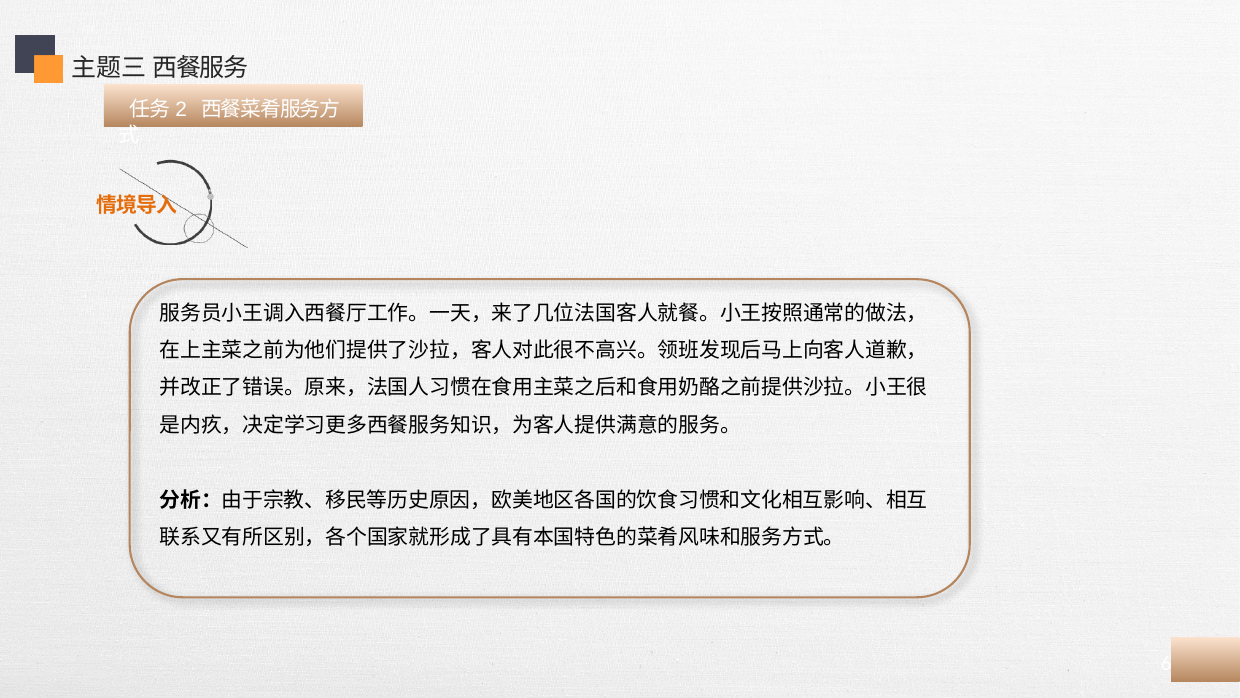

主题三 西餐服务

 任务2  西餐菜肴服务方式

服务员小王调入西餐厅工作。一天，来了几位法国客人就餐。小王按照通常的做法，在上主菜之前为他们提供了沙拉，客人对此很不高兴。领班发现后马上向客人道歉，并改正了错误。原来，法国人习惯在食用主菜之后和食用奶酪之前提供沙拉。小王很是内疚，决定学习更多西餐服务知识，为客人提供满意的服务。

分析：由于宗教、移民等历史原因，欧美地区各国的饮食习惯和文化相互影响、相互联系又有所区别，各个国家就形成了具有本国特色的菜肴风味和服务方式。